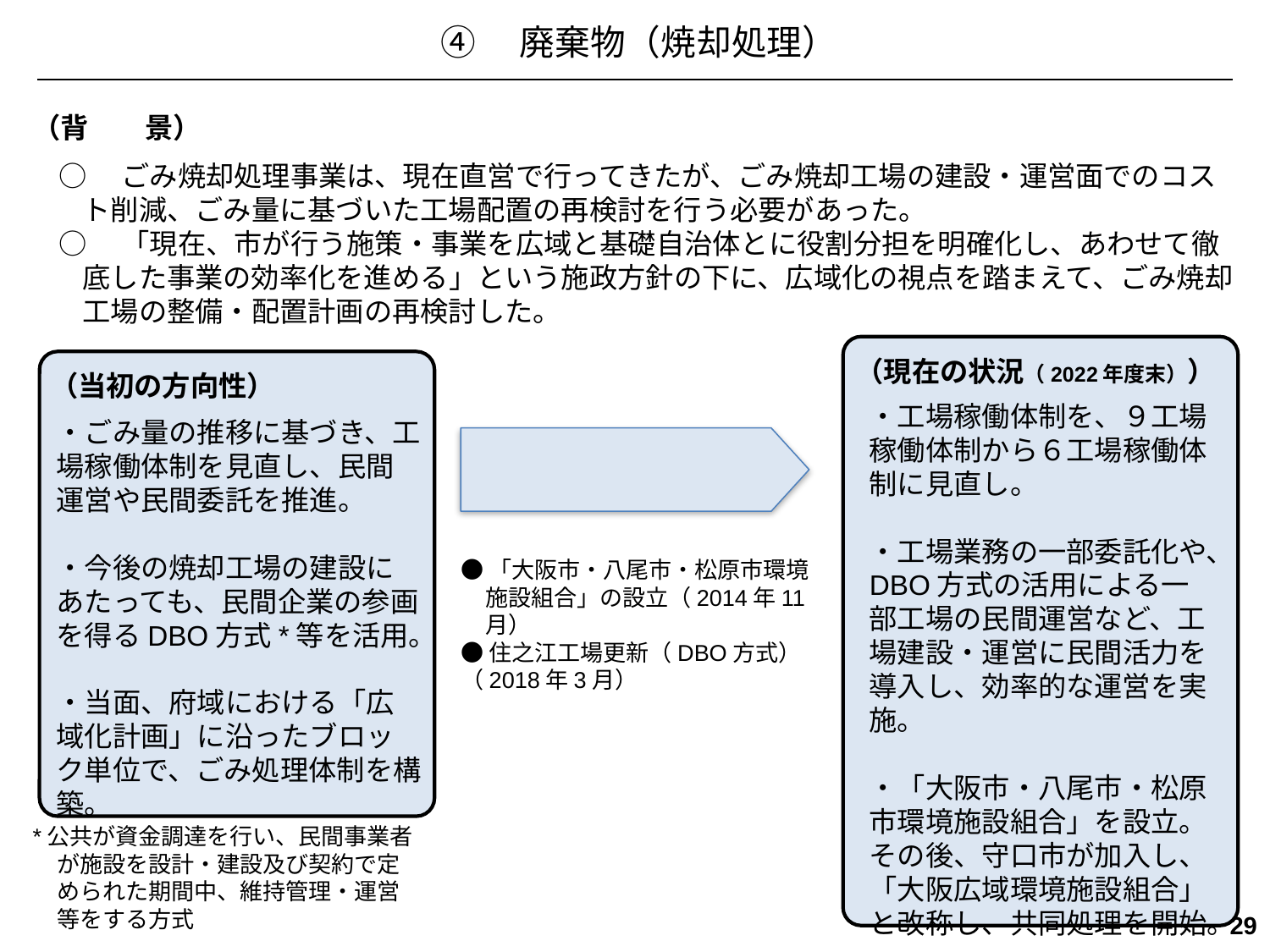

④　廃棄物（焼却処理）
（背　　景）
○　ごみ焼却処理事業は、現在直営で行ってきたが、ごみ焼却工場の建設・運営面でのコスト削減、ごみ量に基づいた工場配置の再検討を行う必要があった。
○　「現在、市が行う施策・事業を広域と基礎自治体とに役割分担を明確化し、あわせて徹底した事業の効率化を進める」という施政方針の下に、広域化の視点を踏まえて、ごみ焼却工場の整備・配置計画の再検討した。

（現在の状況（2022年度末））

（当初の方向性）
・工場稼働体制を、９工場稼働体制から６工場稼働体制に見直し。

・工場業務の一部委託化や、DBO方式の活用による一部工場の民間運営など、工場建設・運営に民間活力を導入し、効率的な運営を実施。

・「大阪市・八尾市・松原市環境施設組合」を設立。その後、守口市が加入し、「大阪広域環境施設組合」と改称し、共同処理を開始。
・ごみ量の推移に基づき、工場稼働体制を見直し、民間運営や民間委託を推進。

・今後の焼却工場の建設にあたっても、民間企業の参画を得るDBO方式*等を活用。

・当面、府域における「広域化計画」に沿ったブロック単位で、ごみ処理体制を構築。

●「大阪市・八尾市・松原市環境施設組合」の設立（2014年11月）
●住之江工場更新（DBO方式）
（2018年3月）
*公共が資金調達を行い、民間事業者が施設を設計・建設及び契約で定められた期間中、維持管理・運営等をする方式
29